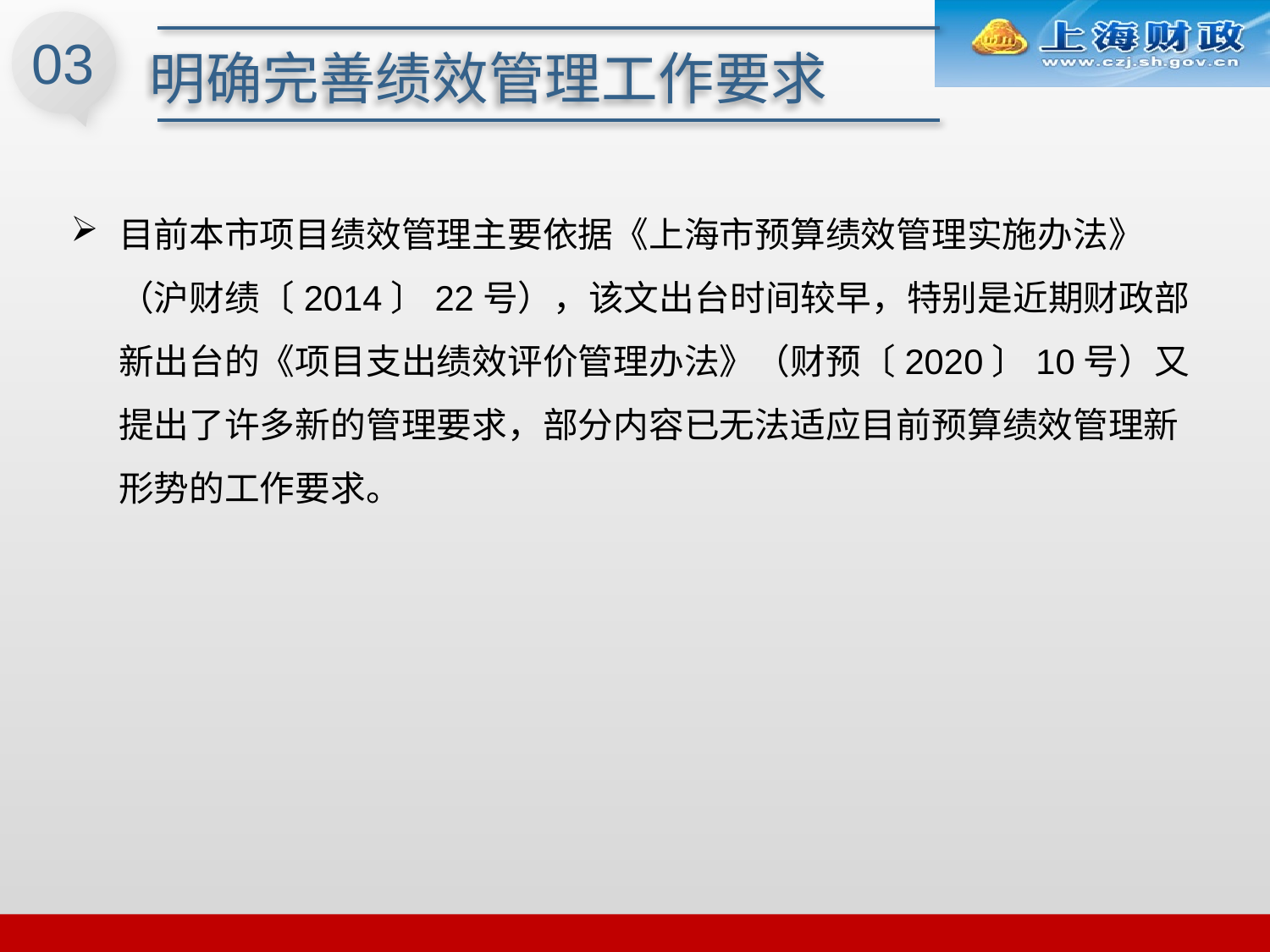

03
明确完善绩效管理工作要求
目前本市项目绩效管理主要依据《上海市预算绩效管理实施办法》（沪财绩〔2014〕22号），该文出台时间较早，特别是近期财政部新出台的《项目支出绩效评价管理办法》（财预〔2020〕10号）又提出了许多新的管理要求，部分内容已无法适应目前预算绩效管理新形势的工作要求。